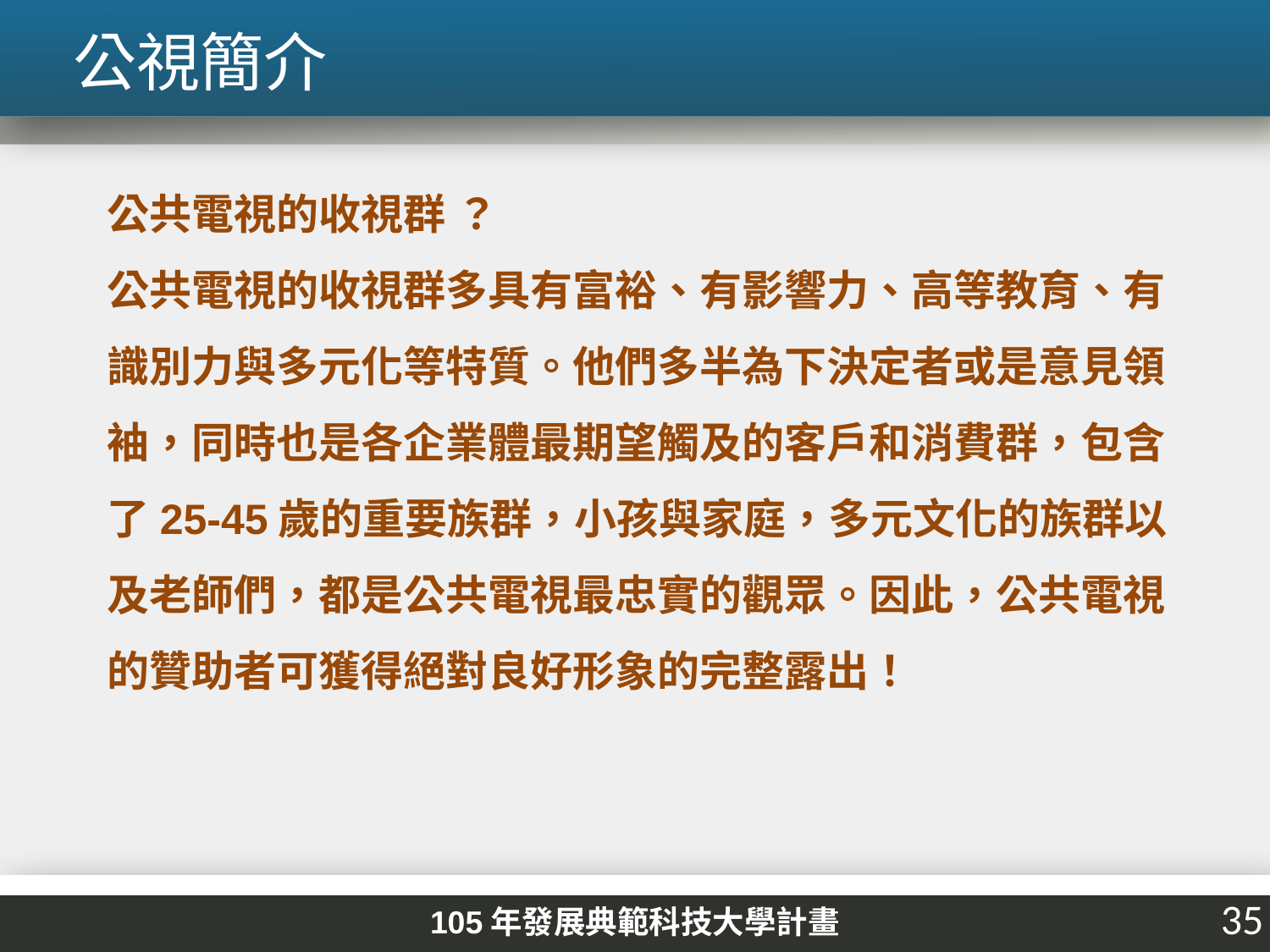

公視簡介
公共電視的收視群 ？
公共電視的收視群多具有富裕、有影響力、高等教育、有識別力與多元化等特質。他們多半為下決定者或是意見領袖，同時也是各企業體最期望觸及的客戶和消費群，包含了25-45歲的重要族群，小孩與家庭，多元文化的族群以及老師們，都是公共電視最忠實的觀眾。因此，公共電視的贊助者可獲得絕對良好形象的完整露出！